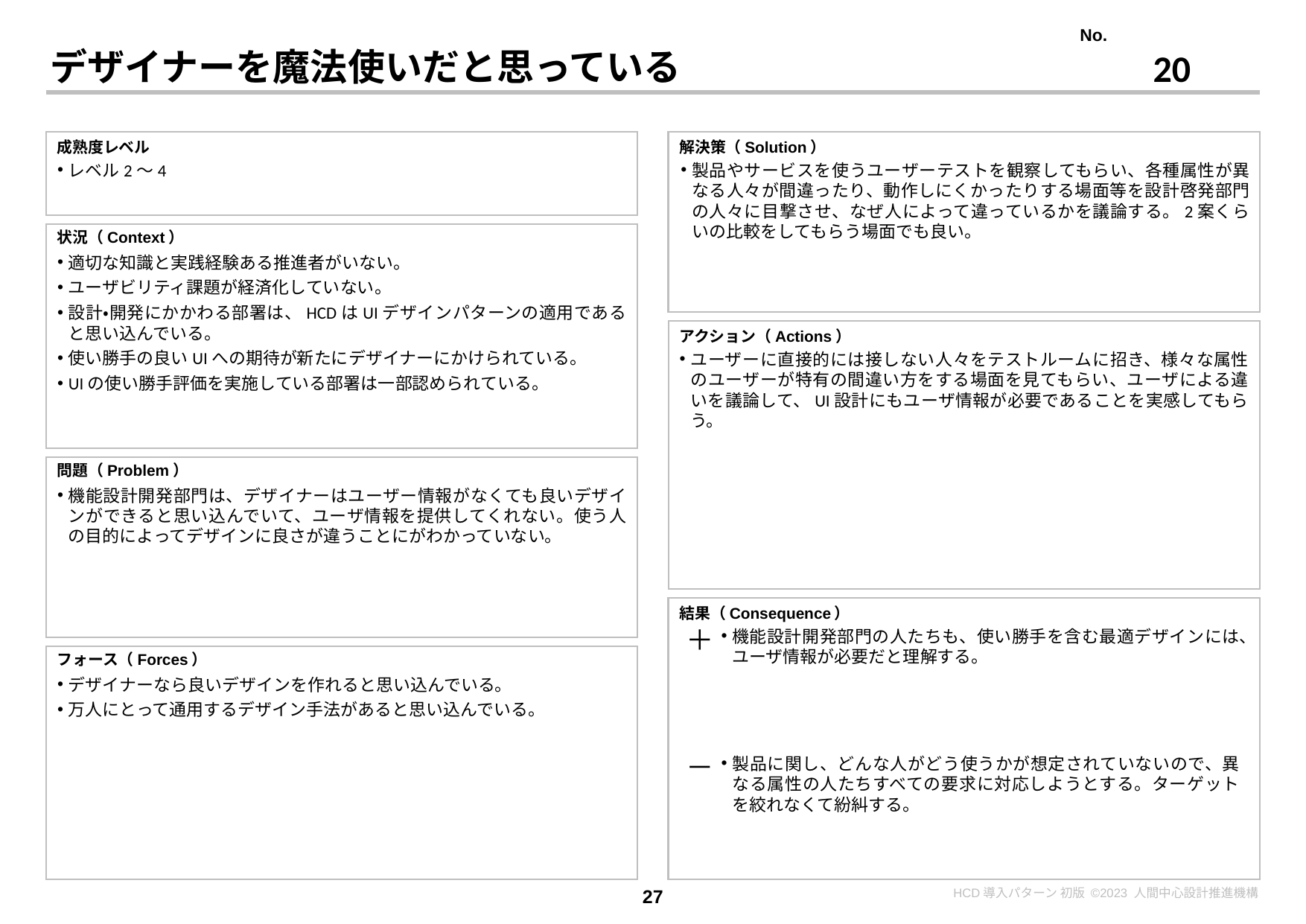

20
# デザイナーを魔法使いだと思っている
レベル2〜4
製品やサービスを使うユーザーテストを観察してもらい、各種属性が異なる人々が間違ったり、動作しにくかったりする場面等を設計啓発部門の人々に目撃させ、なぜ人によって違っているかを議論する。2案くらいの比較をしてもらう場面でも良い。
適切な知識と実践経験ある推進者がいない。
ユーザビリティ課題が経済化していない。
設計・開発にかかわる部署は、HCDはUIデザインパターンの適用であると思い込んでいる。
使い勝手の良いUIへの期待が新たにデザイナーにかけられている。
UIの使い勝手評価を実施している部署は一部認められている。
ユーザーに直接的には接しない人々をテストルームに招き、様々な属性のユーザーが特有の間違い方をする場面を見てもらい、ユーザによる違いを議論して、UI設計にもユーザ情報が必要であることを実感してもらう。
機能設計開発部門は、デザイナーはユーザー情報がなくても良いデザインができると思い込んでいて、ユーザ情報を提供してくれない。使う人の目的によってデザインに良さが違うことにがわかっていない。
機能設計開発部門の人たちも、使い勝手を含む最適デザインには、ユーザ情報が必要だと理解する。
デザイナーなら良いデザインを作れると思い込んでいる。
万人にとって通用するデザイン手法があると思い込んでいる。
製品に関し、どんな人がどう使うかが想定されていないので、異なる属性の人たちすべての要求に対応しようとする。ターゲットを絞れなくて紛糾する。
27